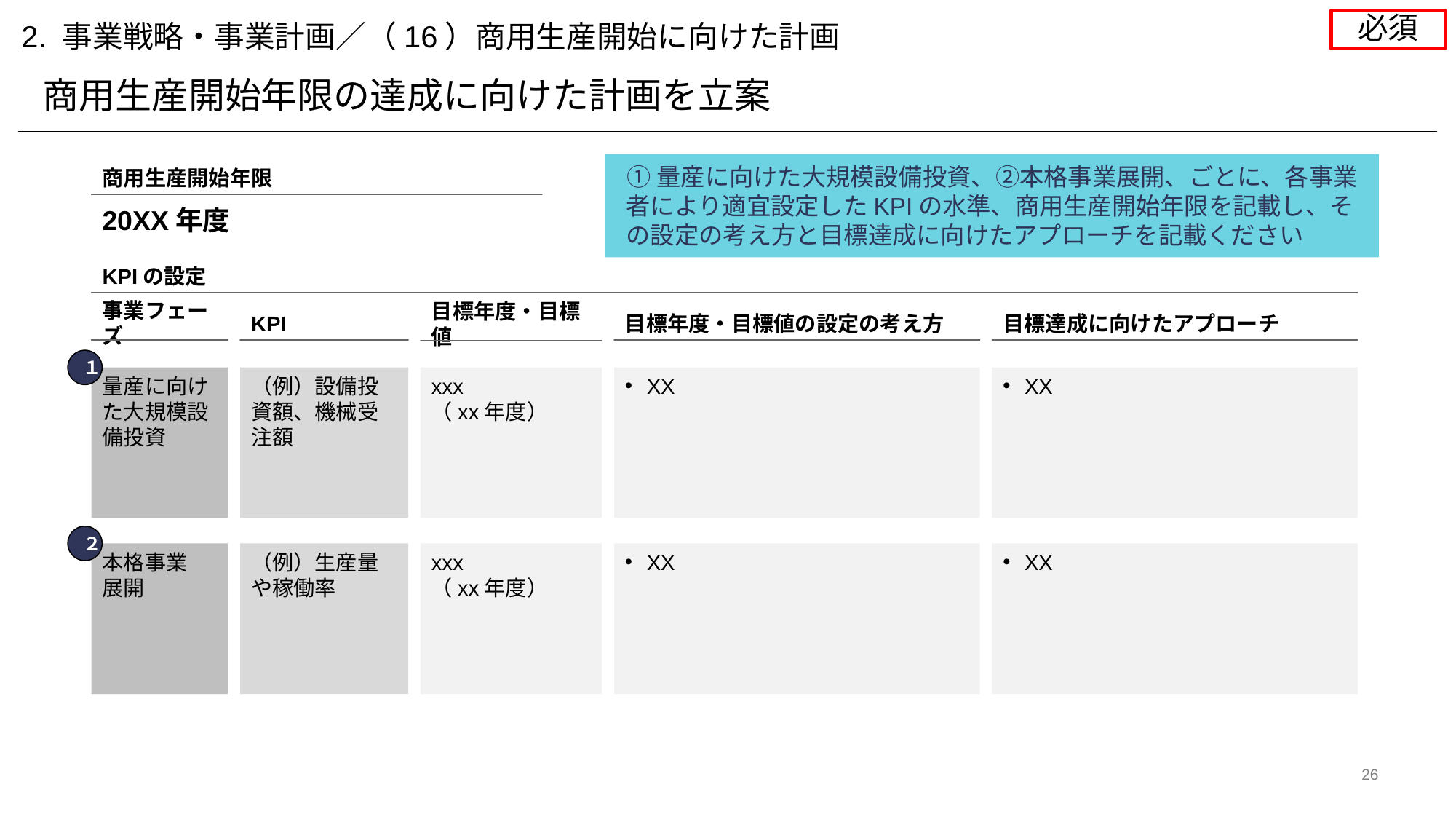

必須
2. 事業戦略・事業計画／（16）商用生産開始に向けた計画
商用生産開始年限の達成に向けた計画を立案
①量産に向けた大規模設備投資、②本格事業展開、ごとに、各事業者により適宜設定したKPIの水準、商用生産開始年限を記載し、その設定の考え方と目標達成に向けたアプローチを記載ください
商用生産開始年限
20XX年度
KPIの設定
事業フェーズ
KPI
目標年度・目標値の設定の考え方
目標達成に向けたアプローチ
目標年度・目標値
１
量産に向けた大規模設備投資
（例）設備投資額、機械受注額
xxx
（xx年度）
XX
XX
２
本格事業
展開
（例）生産量や稼働率
xxx
（xx年度）
XX
XX